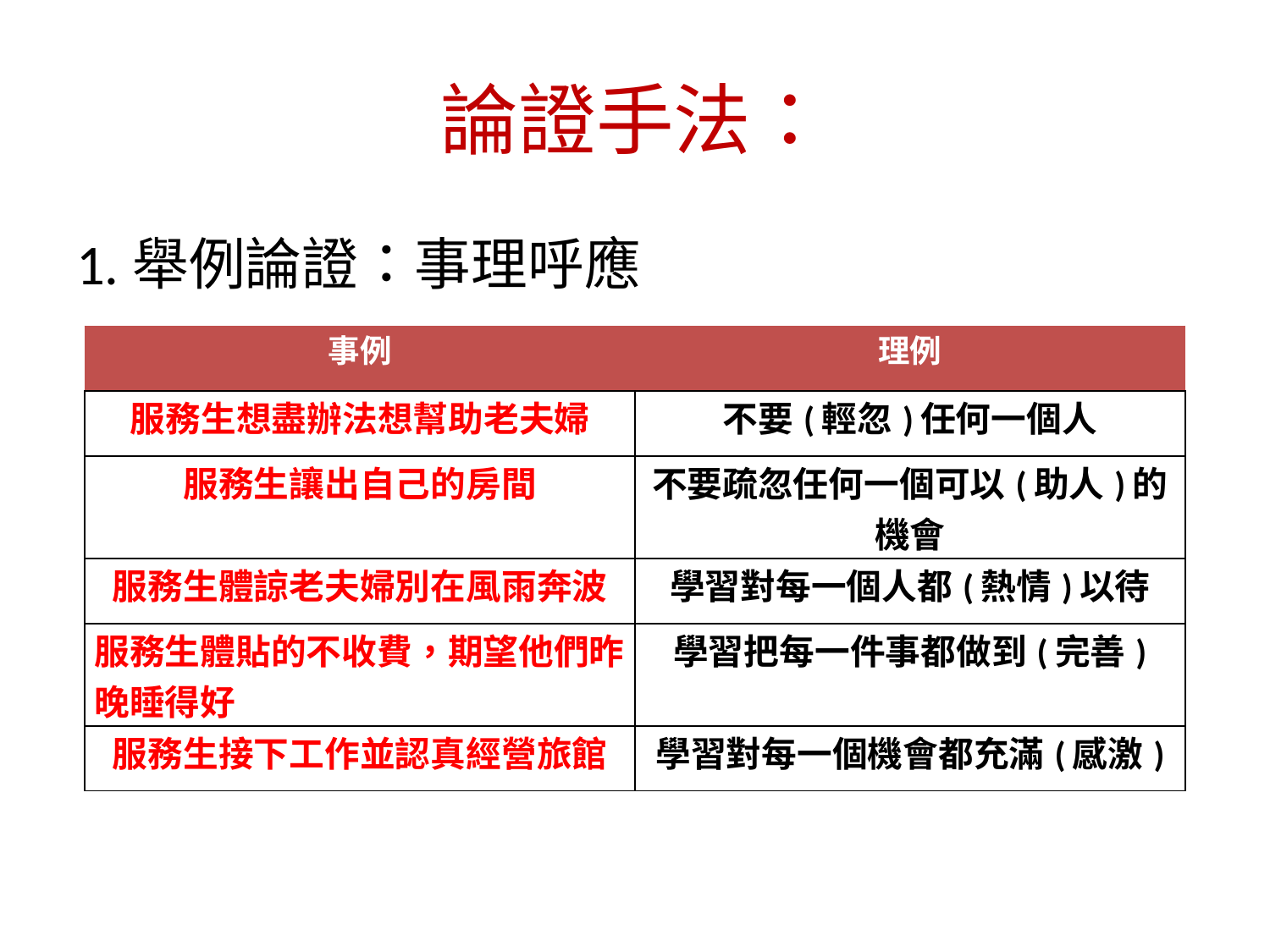

# 論證手法：
1.舉例論證：事理呼應

| 事例 | 理例 |
| --- | --- |
| 服務生想盡辦法想幫助老夫婦 | 不要(輕忽)任何一個人 |
| 服務生讓出自己的房間 | 不要疏忽任何一個可以(助人)的機會 |
| 服務生體諒老夫婦別在風雨奔波 | 學習對每一個人都(熱情)以待 |
| 服務生體貼的不收費，期望他們昨晚睡得好 | 學習把每一件事都做到(完善) |
| 服務生接下工作並認真經營旅館 | 學習對每一個機會都充滿(感激) |